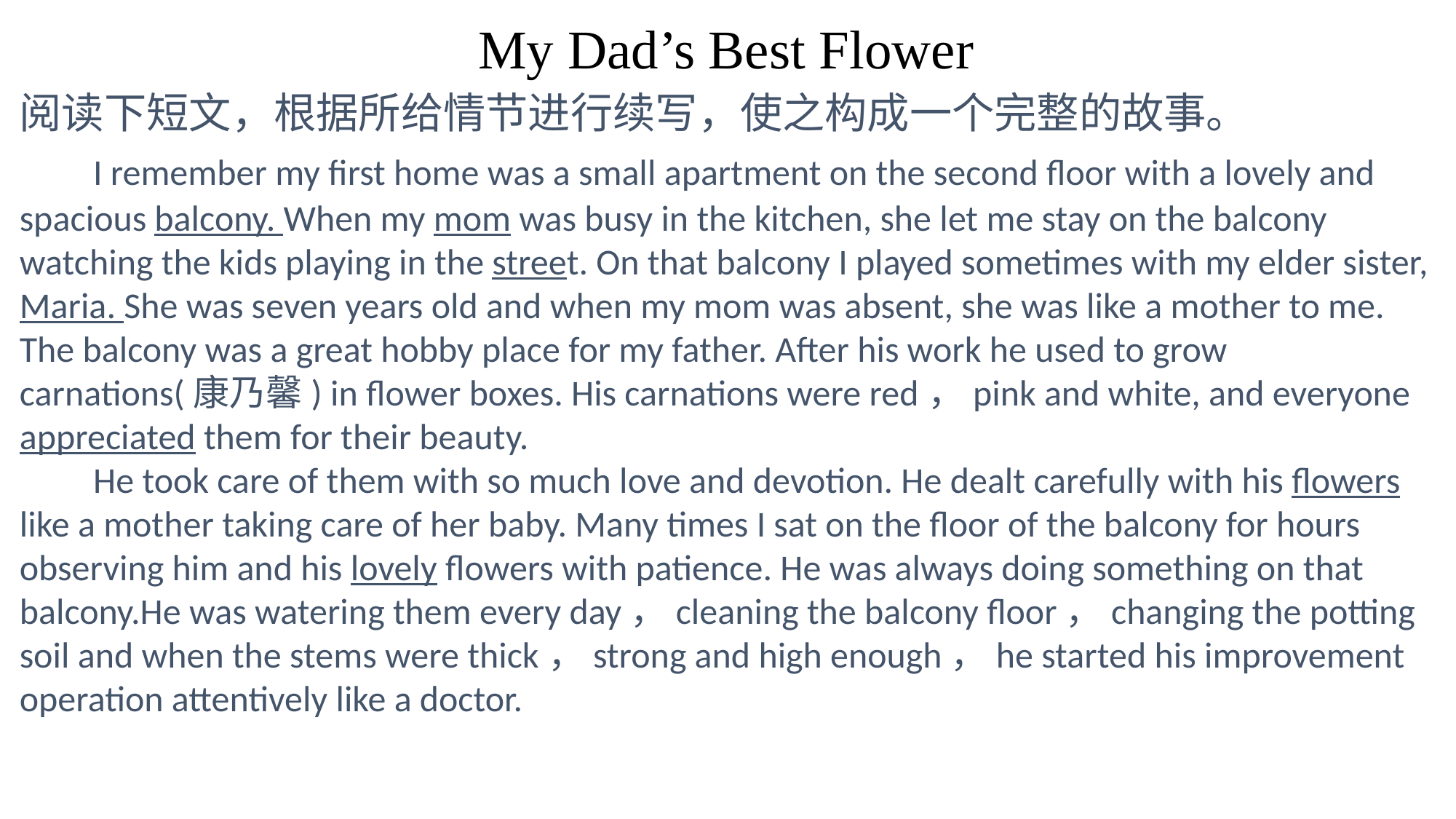

My Dad’s Best Flower

阅读下短文，根据所给情节进行续写，使之构成一个完整的故事。
       I remember my first home was a small apartment on the second floor with a lovely and spacious balcony. When my mom was busy in the kitchen, she let me stay on the balcony watching the kids playing in the street. On that balcony I played sometimes with my elder sister, Maria. She was seven years old and when my mom was absent, she was like a mother to me. The balcony was a great hobby place for my father. After his work he used to grow carnations(康乃馨) in flower boxes. His carnations were red，pink and white, and everyone appreciated them for their beauty.
         He took care of them with so much love and devotion. He dealt carefully with his flowers like a mother taking care of her baby. Many times I sat on the floor of the balcony for hours observing him and his lovely flowers with patience. He was always doing something on that balcony.He was watering them every day，cleaning the balcony floor，changing the potting soil and when the stems were thick，strong and high enough，he started his improvement operation attentively like a doctor.